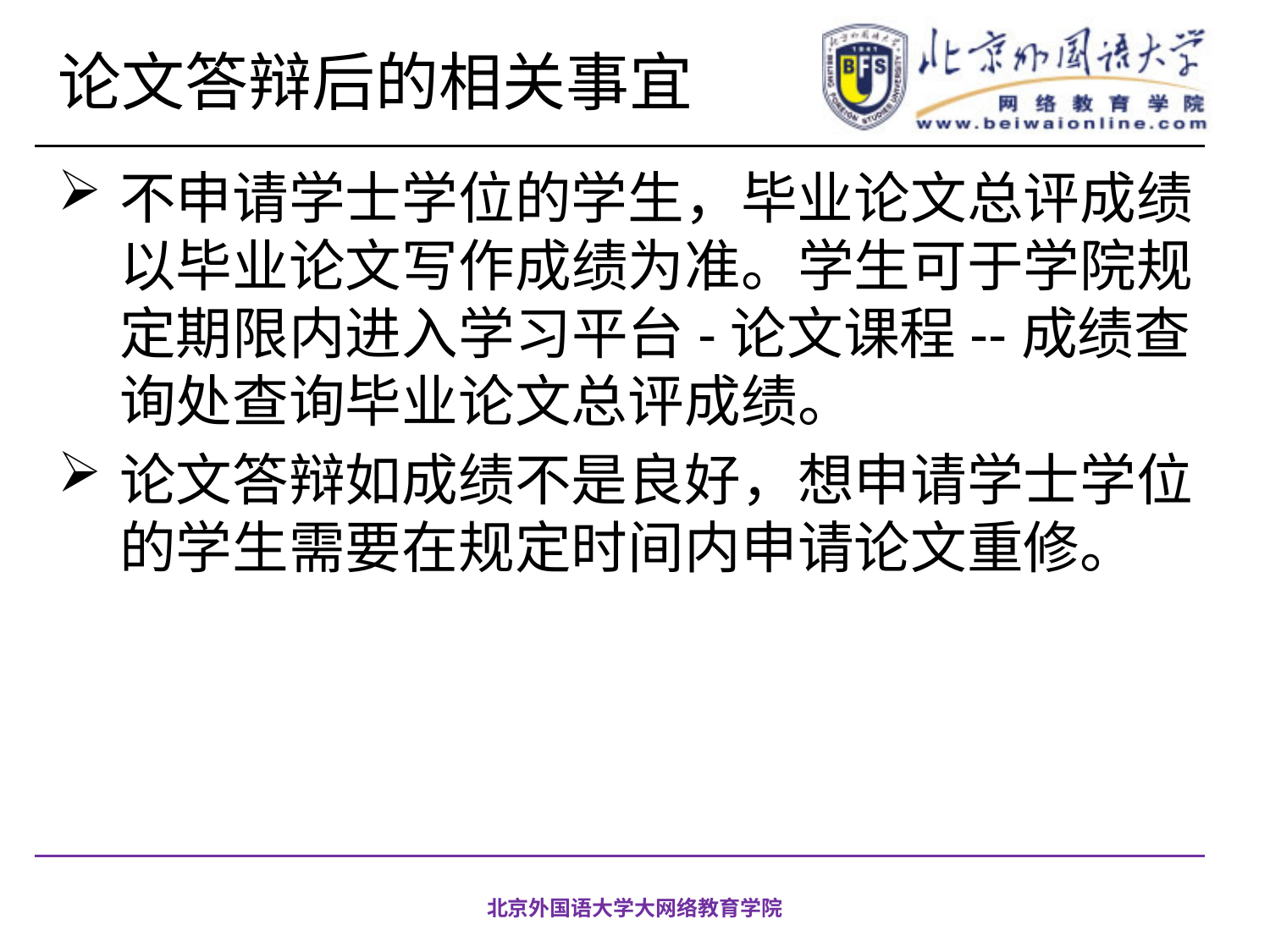

# 论文答辩后的相关事宜
不申请学士学位的学生，毕业论文总评成绩以毕业论文写作成绩为准。学生可于学院规定期限内进入学习平台-论文课程--成绩查询处查询毕业论文总评成绩。
论文答辩如成绩不是良好，想申请学士学位的学生需要在规定时间内申请论文重修。

北京外国语大学大网络教育学院
63